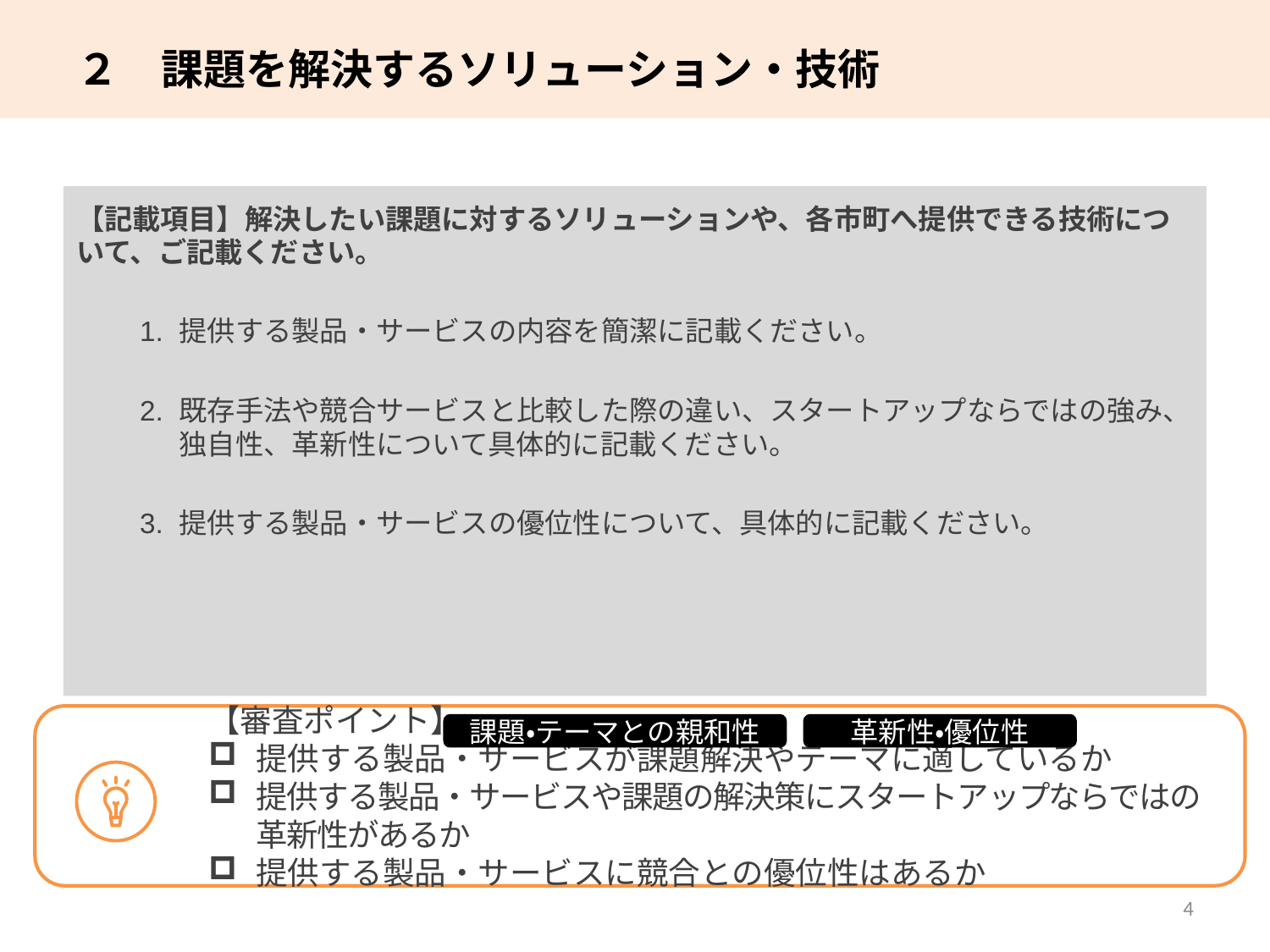

# ２　課題を解決するソリューション・技術
【記載項目】解決したい課題に対するソリューションや、各市町へ提供できる技術について、ご記載ください。

提供する製品・サービスの内容を簡潔に記載ください。

既存手法や競合サービスと比較した際の違い、スタートアップならではの強み、独自性、革新性について具体的に記載ください。

提供する製品・サービスの優位性について、具体的に記載ください。
【審査ポイント】
提供する製品・サービスが課題解決やテーマに適しているか
提供する製品・サービスや課題の解決策にスタートアップならではの革新性があるか
提供する製品・サービスに競合との優位性はあるか

課題・テーマとの親和性
革新性・優位性
4